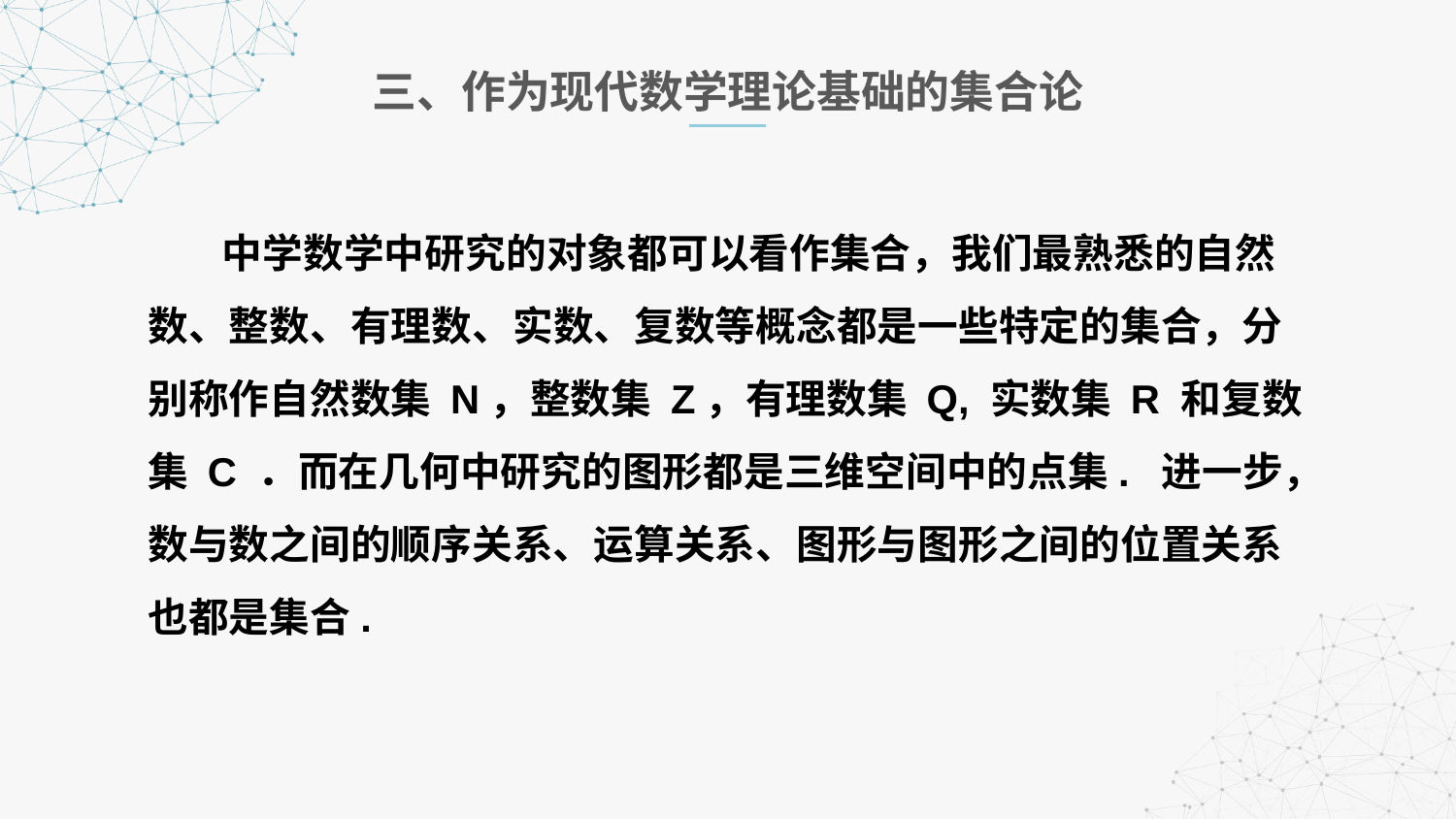

三、作为现代数学理论基础的集合论
       中学数学中研究的对象都可以看作集合，我们最熟悉的自然数、整数、有理数、实数、复数等概念都是一些特定的集合，分别称作自然数集 N，整数集 Z，有理数集 Q, 实数集 R 和复数集 C ．而在几何中研究的图形都是三维空间中的点集.  进一步，数与数之间的顺序关系、运算关系、图形与图形之间的位置关系也都是集合.